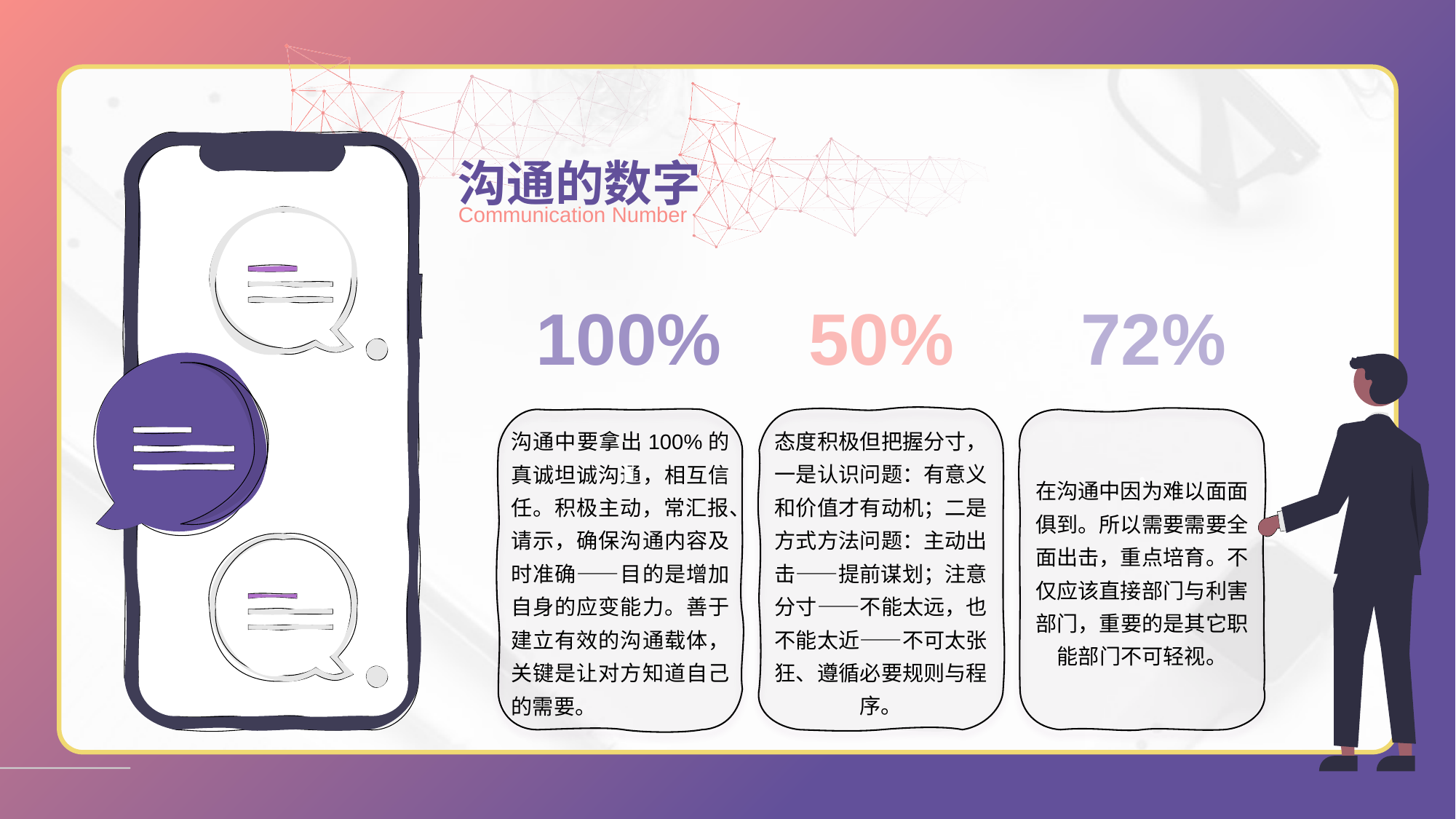

沟通的数字
Communication Number
100%
50%
72%

沟通中要拿出100%的真诚坦诚沟通，相互信任。积极主动，常汇报、请示，确保沟通内容及时准确——目的是增加自身的应变能力。善于建立有效的沟通载体，关键是让对方知道自己的需要。
态度积极但把握分寸，一是认识问题：有意义和价值才有动机；二是方式方法问题：主动出击——提前谋划；注意分寸——不能太远，也不能太近——不可太张狂、遵循必要规则与程序。

在沟通中因为难以面面俱到。所以需要需要全面出击，重点培育。不仅应该直接部门与利害部门，重要的是其它职能部门不可轻视。